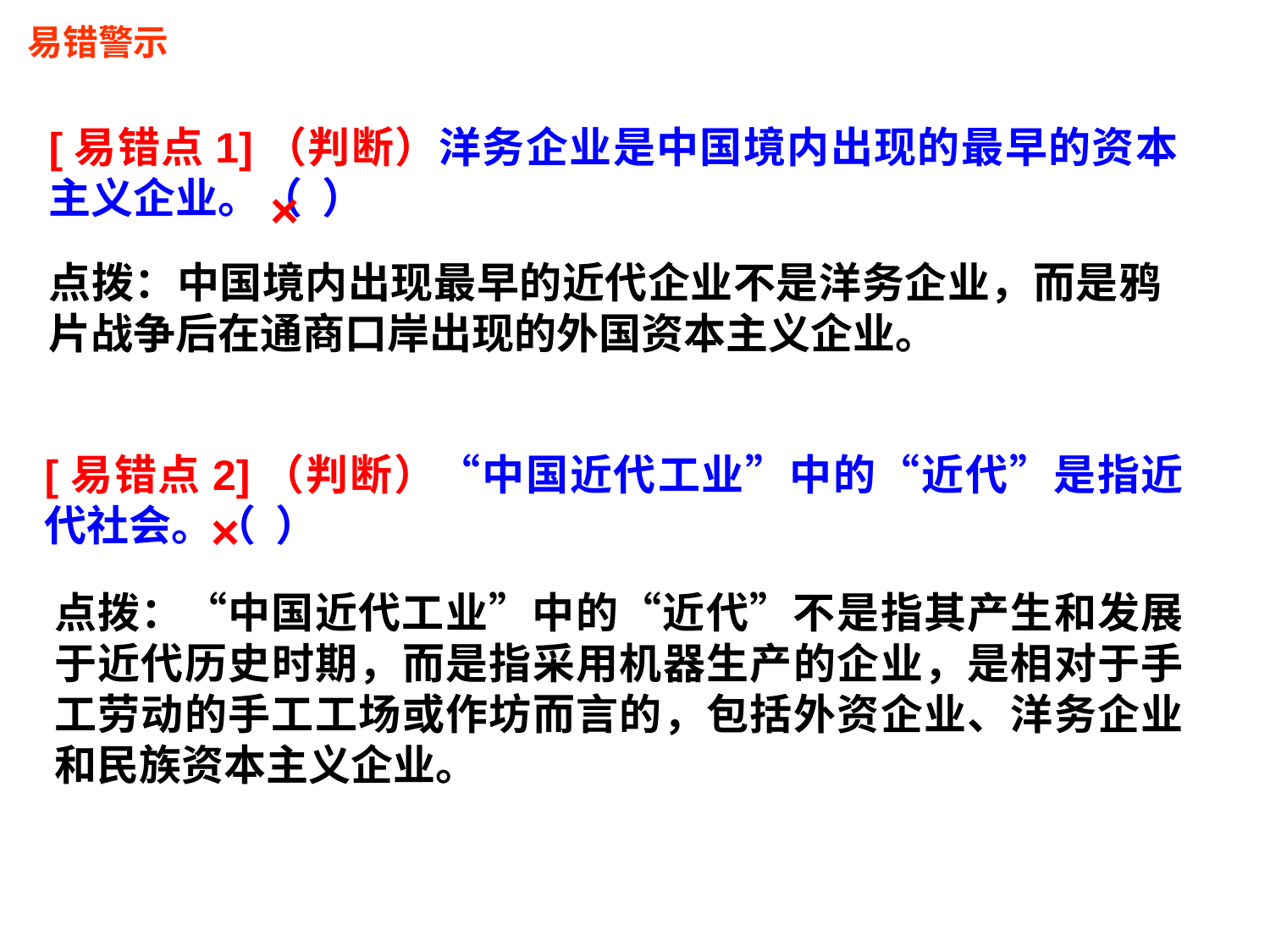

易错警示
[易错点1]（判断）洋务企业是中国境内出现的最早的资本主义企业。（  ）
×
点拨：中国境内出现最早的近代企业不是洋务企业，而是鸦片战争后在通商口岸出现的外国资本主义企业。
[易错点2]（判断）“中国近代工业”中的“近代”是指近代社会。（  ）
×
点拨：“中国近代工业”中的“近代”不是指其产生和发展于近代历史时期，而是指采用机器生产的企业，是相对于手工劳动的手工工场或作坊而言的，包括外资企业、洋务企业和民族资本主义企业。